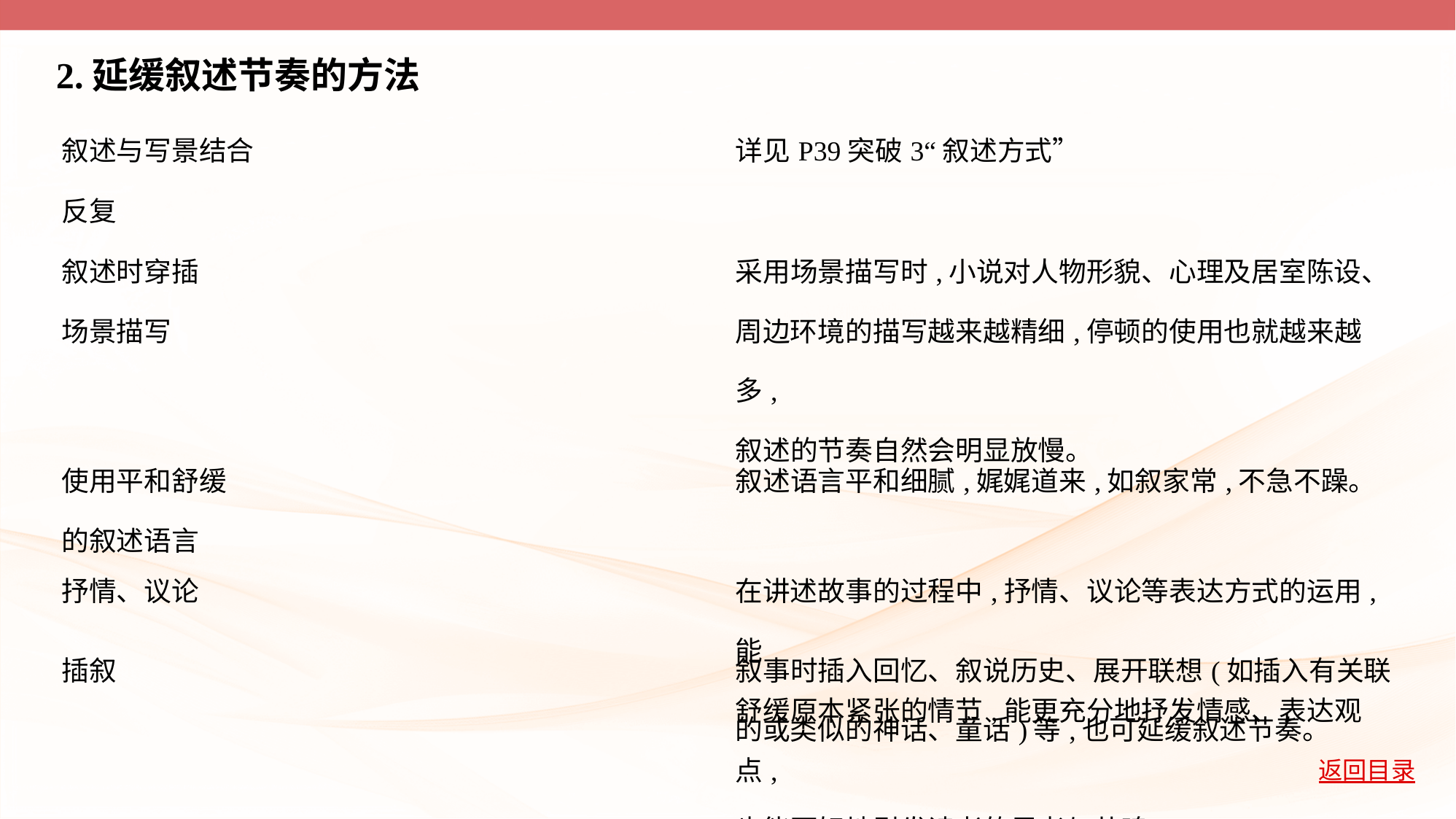

2.延缓叙述节奏的方法
| 叙述与写景结合 | 详见P39突破3“叙述方式” |
| --- | --- |
| 反复 |  |
| 叙述时穿插 场景描写 | 采用场景描写时,小说对人物形貌、心理及居室陈设、 周边环境的描写越来越精细,停顿的使用也就越来越多, 叙述的节奏自然会明显放慢。 |
| 使用平和舒缓 的叙述语言 | 叙述语言平和细腻,娓娓道来,如叙家常,不急不躁。 |
| 抒情、议论 | 在讲述故事的过程中,抒情、议论等表达方式的运用,能 舒缓原本紧张的情节,能更充分地抒发情感、表达观点, 也能更好地引发读者的思考与共鸣。 |
| 插叙 | 叙事时插入回忆、叙说历史、展开联想(如插入有关联 的或类似的神话、童话)等,也可延缓叙述节奏。 |
| --- | --- |